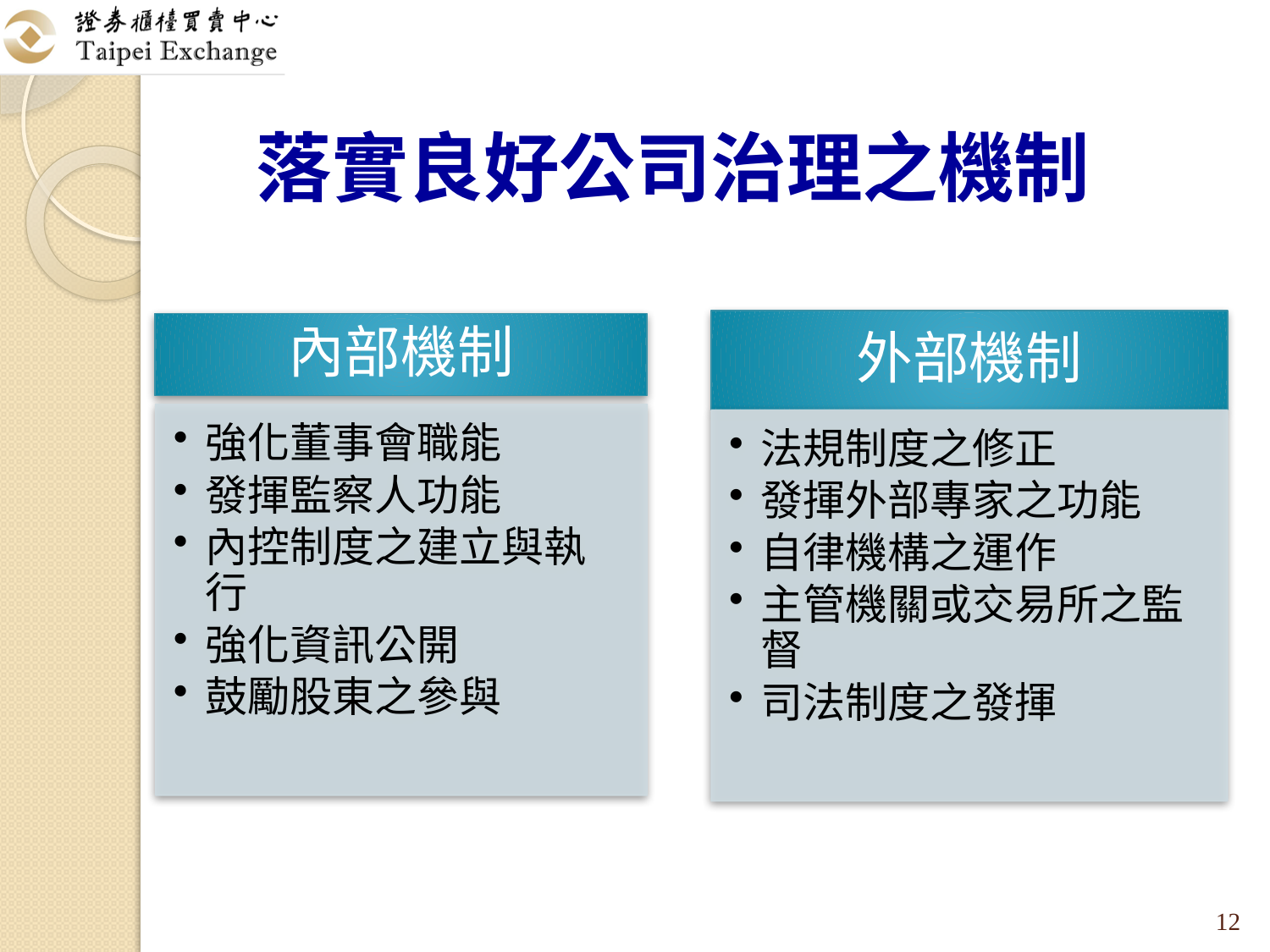

# 落實良好公司治理之機制
內部機制
強化董事會職能
發揮監察人功能
內控制度之建立與執行
強化資訊公開
鼓勵股東之參與
外部機制
法規制度之修正
發揮外部專家之功能
自律機構之運作
主管機關或交易所之監督
司法制度之發揮
12